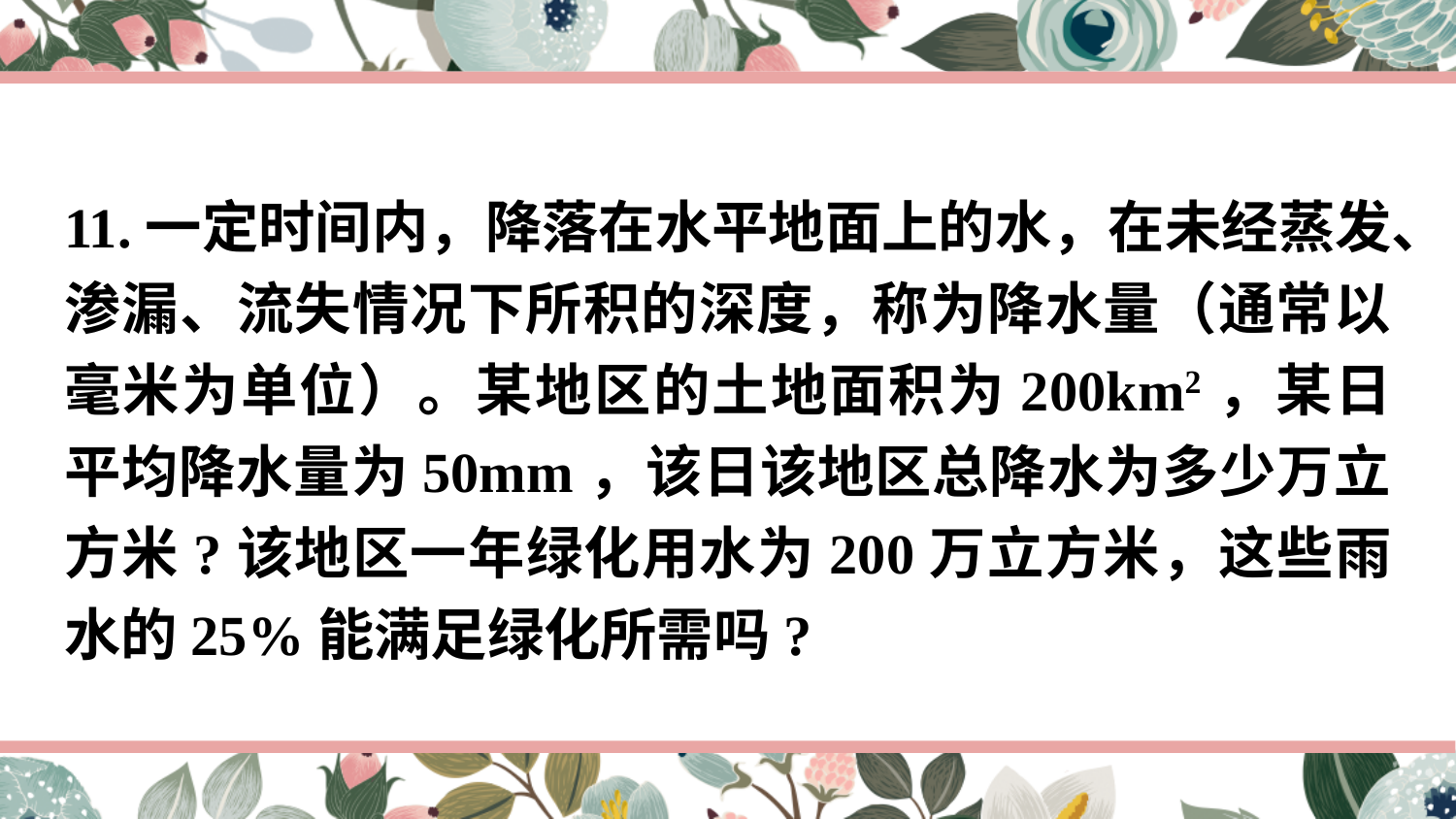

11.一定时间内，降落在水平地面上的水，在未经蒸发、渗漏、流失情况下所积的深度，称为降水量（通常以毫米为单位）。某地区的土地面积为200km2，某日平均降水量为50mm，该日该地区总降水为多少万立方米?该地区一年绿化用水为200万立方米，这些雨水的25%能满足绿化所需吗?